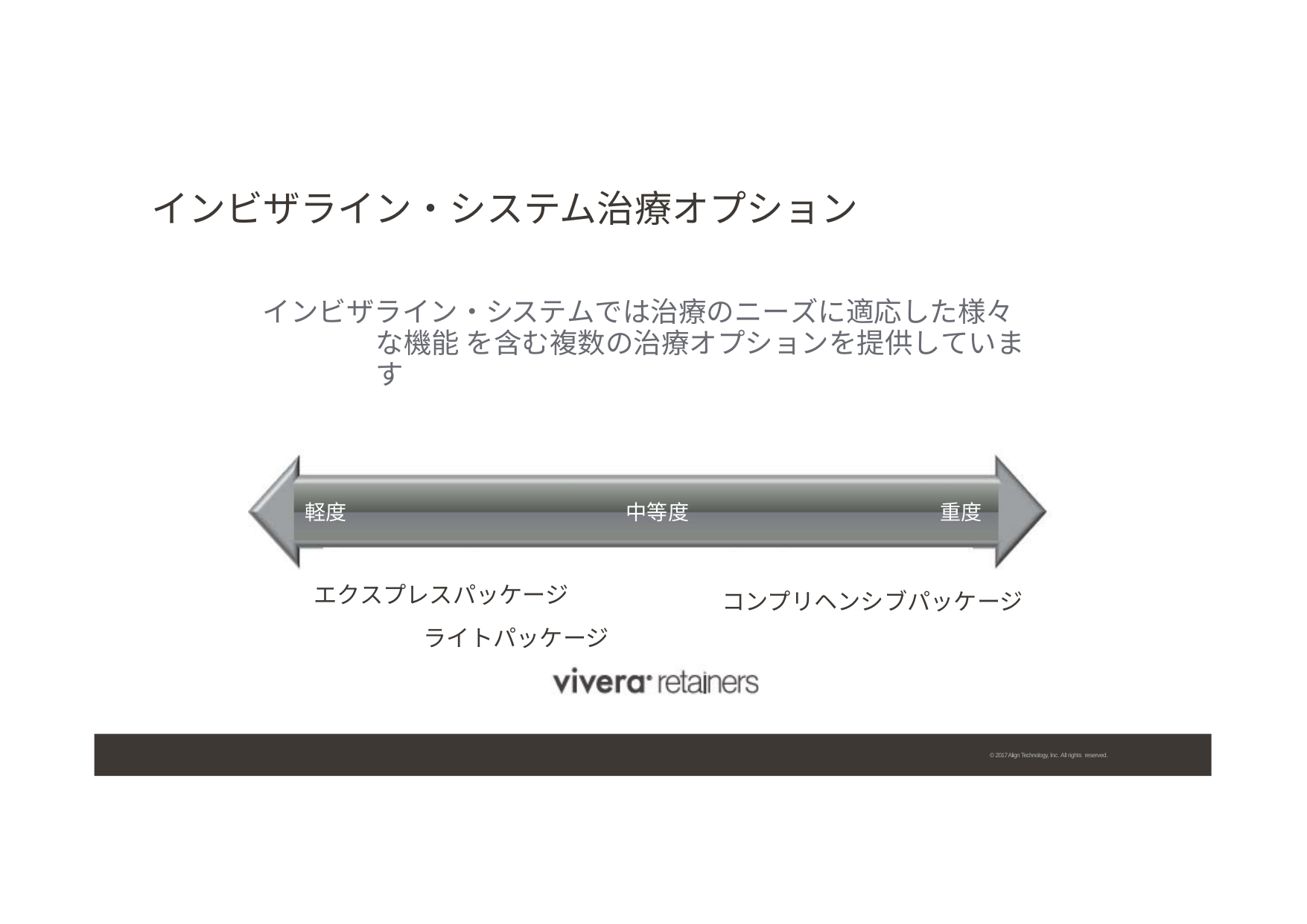

# インビザライン・システム治療オプション
インビザライン・システムでは治療のニーズに適応した様々な機能 を含む複数の治療オプションを提供しています

軽度
中等度
重度
エクスプレスパッケージ
コンプリヘンシブパッケージ
ライトパッケージ

© 2017 Align Technology, Inc. All rights reserved.